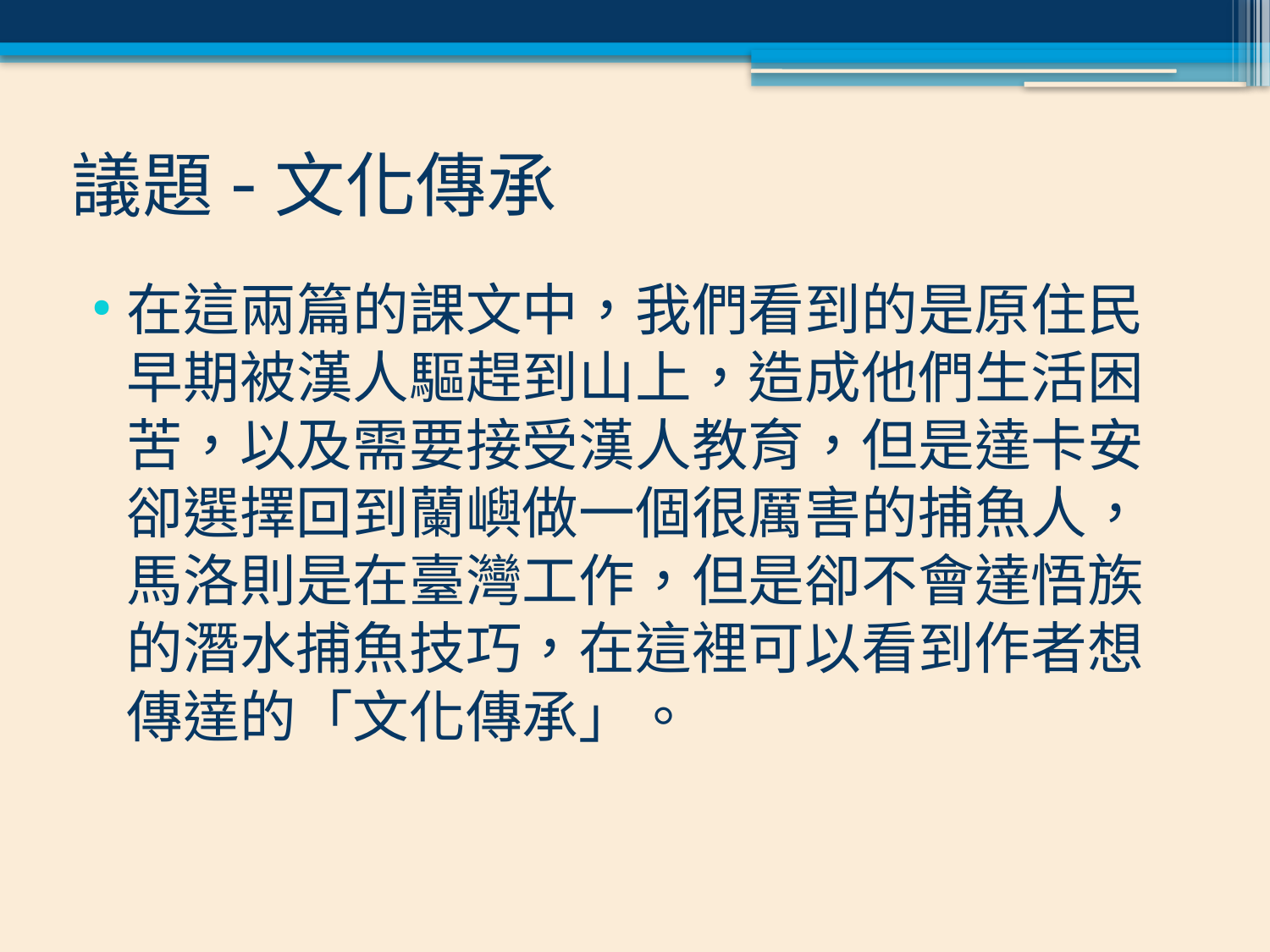

# 議題-文化傳承
在這兩篇的課文中，我們看到的是原住民早期被漢人驅趕到山上，造成他們生活困苦，以及需要接受漢人教育，但是達卡安卻選擇回到蘭嶼做一個很厲害的捕魚人，馬洛則是在臺灣工作，但是卻不會達悟族的潛水捕魚技巧，在這裡可以看到作者想傳達的「文化傳承」。